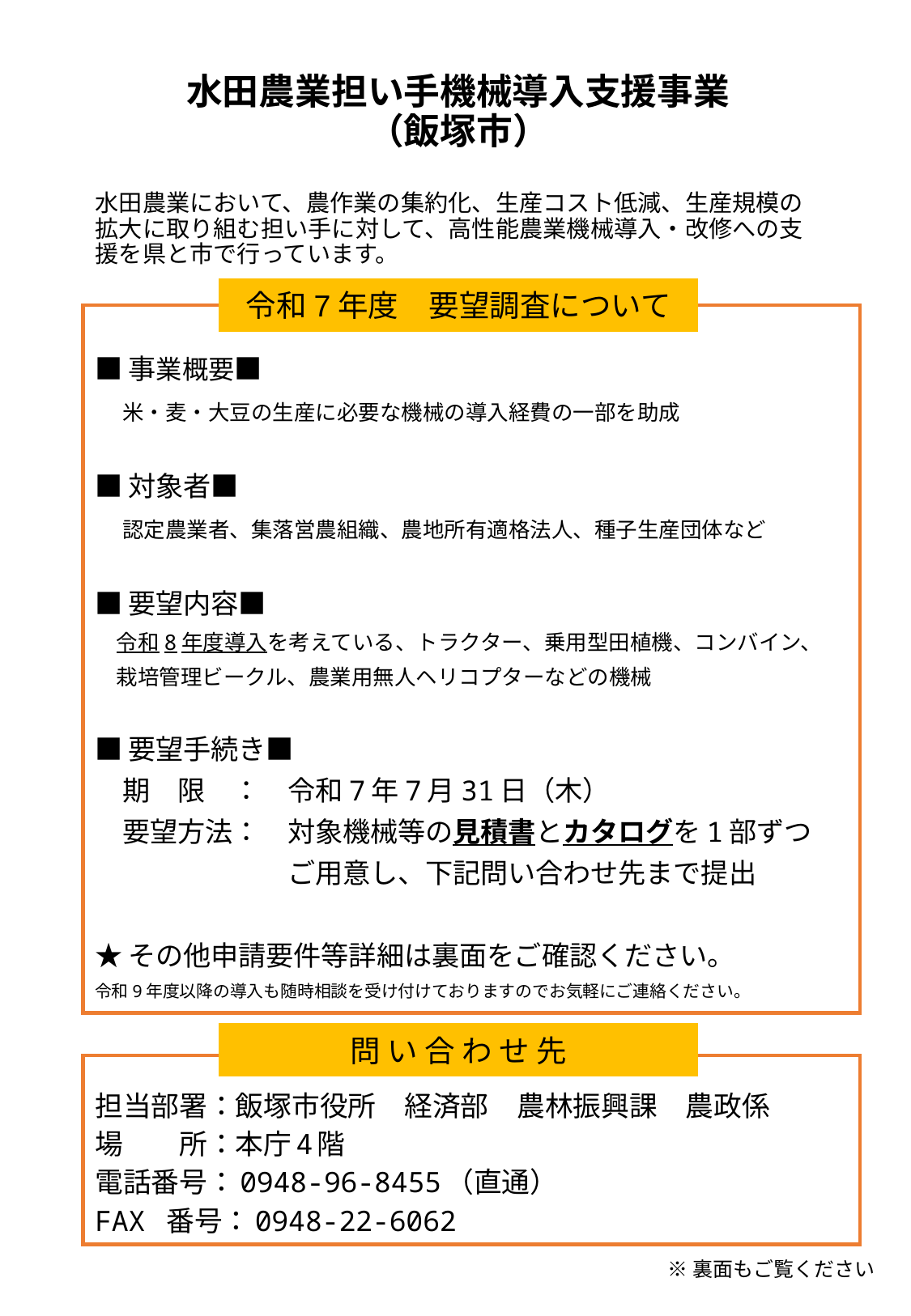

# 水田農業担い手機械導入支援事業 （飯塚市）
水田農業において、農作業の集約化、生産コスト低減、生産規模の拡大に取り組む担い手に対して、高性能農業機械導入・改修への支援を県と市で行っています。

令和7年度　要望調査について

■事業概要■
　米・麦・大豆の生産に必要な機械の導入経費の一部を助成

■対象者■
　認定農業者、集落営農組織、農地所有適格法人、種子生産団体など

■要望内容■
　令和8年度導入を考えている、トラクター、乗用型田植機、コンバイン、
　栽培管理ビークル、農業用無人ヘリコプターなどの機械

■要望手続き■
　期　限　：　令和7年7月31日（木）
　要望方法：　対象機械等の見積書とカタログを1部ずつ
　　　　　　　ご用意し、下記問い合わせ先まで提出

★その他申請要件等詳細は裏面をご確認ください。
令和9年度以降の導入も随時相談を受け付けておりますのでお気軽にご連絡ください。
問 い 合 わ せ 先

担当部署：飯塚市役所　経済部　農林振興課　農政係
場　　所：本庁4階
電話番号：0948-96-8455（直通）
FAX 番号：0948-22-6062

※裏面もご覧ください